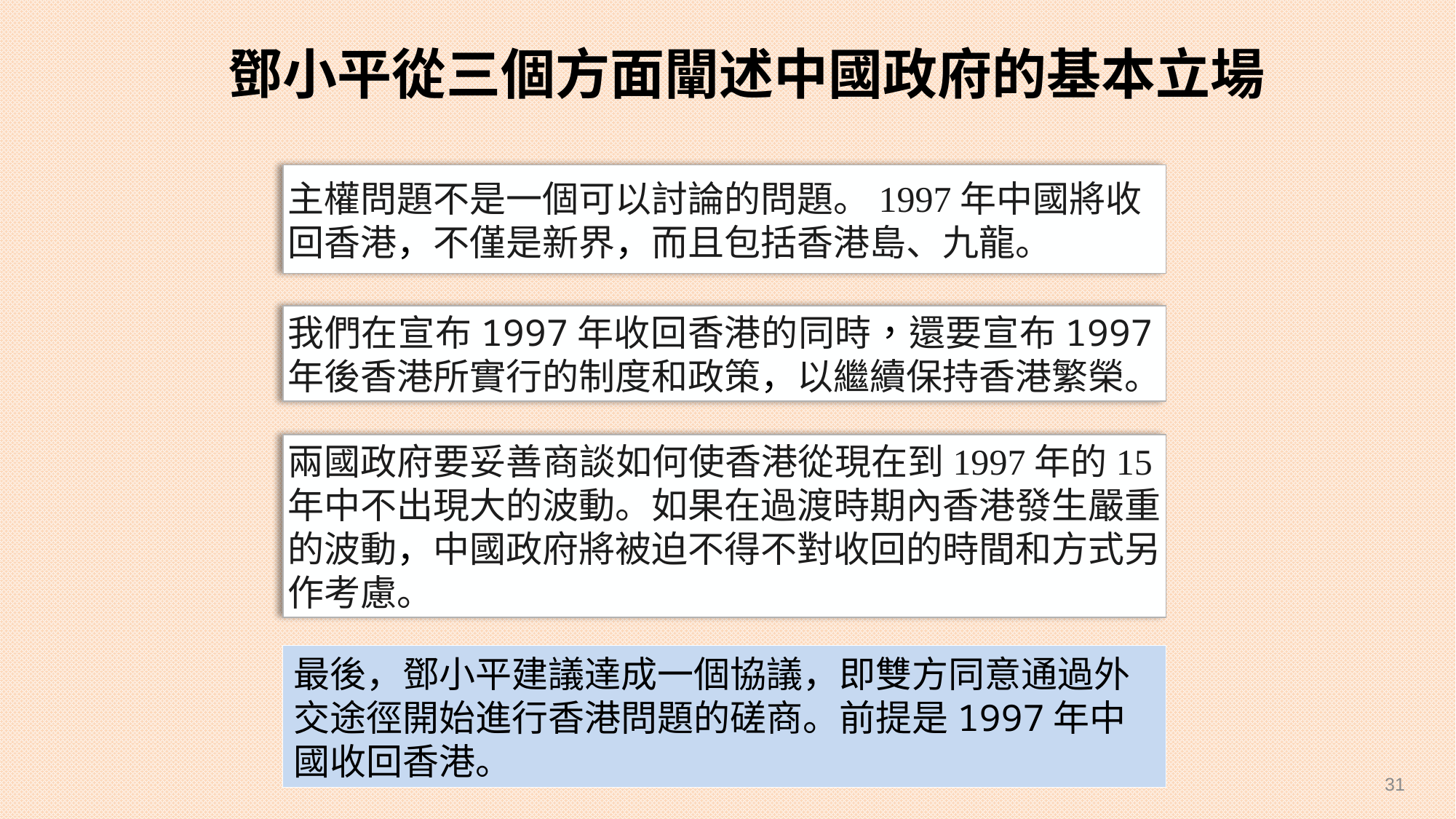

鄧小平從三個方面闡述中國政府的基本立場
主權問題不是一個可以討論的問題。1997年中國將收回香港，不僅是新界，而且包括香港島、九龍。
我們在宣布1997年收回香港的同時，還要宣布1997年後香港所實行的制度和政策，以繼續保持香港繁榮。
兩國政府要妥善商談如何使香港從現在到1997年的15年中不出現大的波動。如果在過渡時期內香港發生嚴重的波動，中國政府將被迫不得不對收回的時間和方式另作考慮。
最後，鄧小平建議達成一個協議，即雙方同意通過外交途徑開始進行香港問題的磋商。前提是1997年中國收回香港。
31